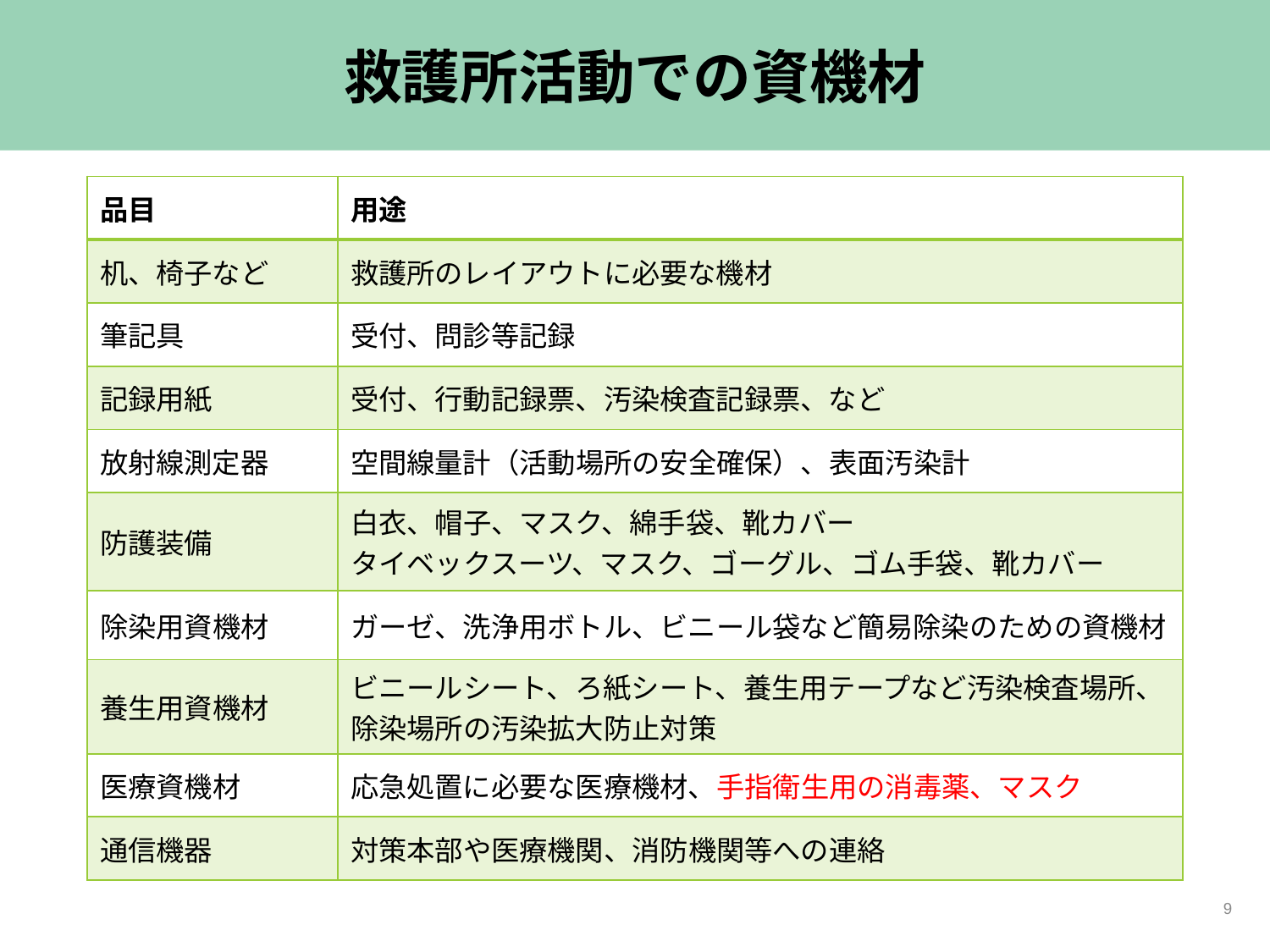

# 救護所活動での資機材
| 品目 | 用途 |
| --- | --- |
| 机、椅子など | 救護所のレイアウトに必要な機材 |
| 筆記具 | 受付、問診等記録 |
| 記録用紙 | 受付、行動記録票、汚染検査記録票、など |
| 放射線測定器 | 空間線量計（活動場所の安全確保）、表面汚染計 |
| 防護装備 | 白衣、帽子、マスク、綿手袋、靴カバー タイベックスーツ、マスク、ゴーグル、ゴム手袋、靴カバー |
| 除染用資機材 | ガーゼ、洗浄用ボトル、ビニール袋など簡易除染のための資機材 |
| 養生用資機材 | ビニールシート、ろ紙シート、養生用テープなど汚染検査場所、除染場所の汚染拡大防止対策 |
| 医療資機材 | 応急処置に必要な医療機材、手指衛生用の消毒薬、マスク |
| 通信機器 | 対策本部や医療機関、消防機関等への連絡 |
9